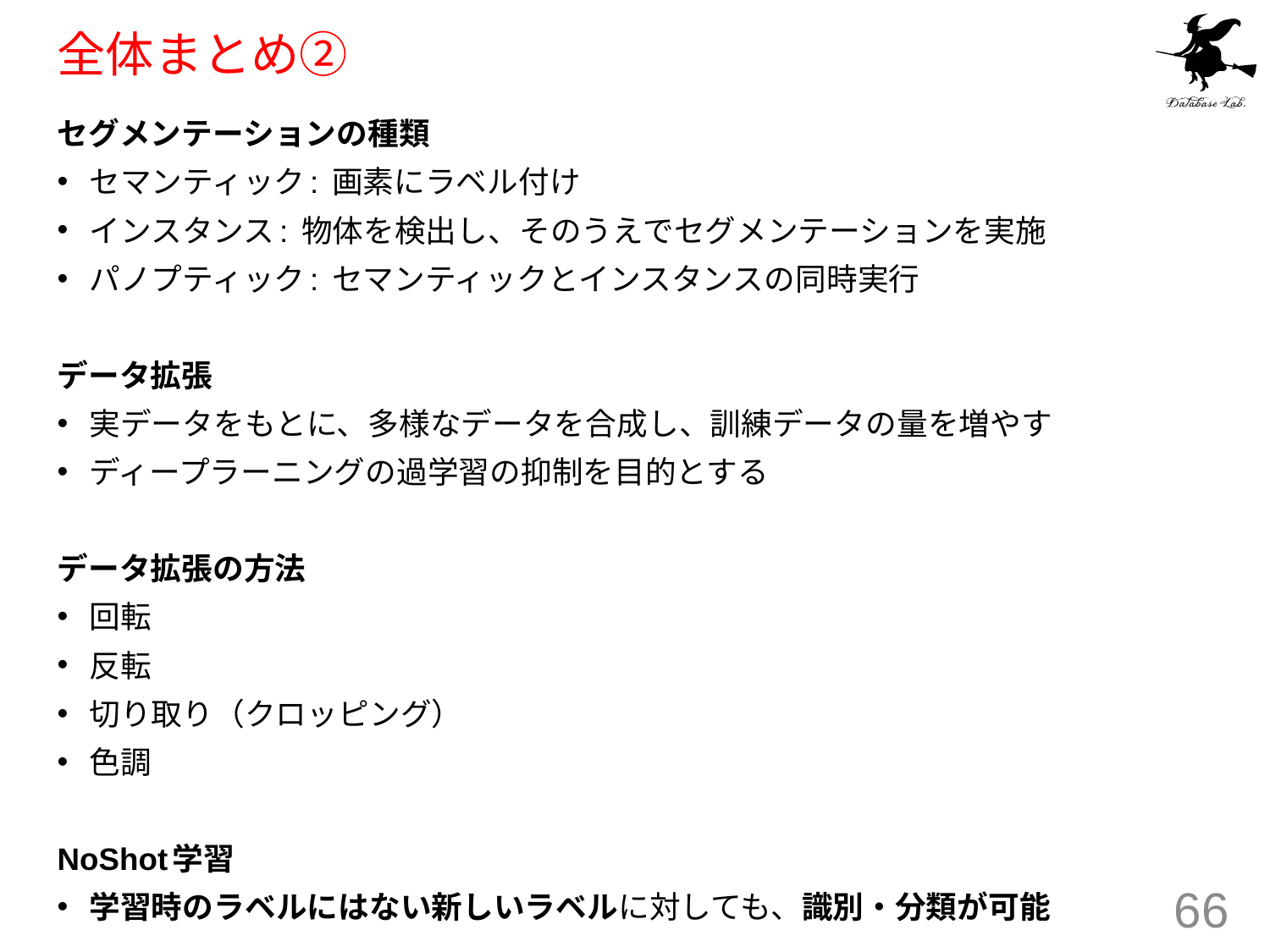

# 全体まとめ②
セグメンテーションの種類
セマンティック: 画素にラベル付け
インスタンス: 物体を検出し、そのうえでセグメンテーションを実施
パノプティック: セマンティックとインスタンスの同時実行

データ拡張
実データをもとに、多様なデータを合成し、訓練データの量を増やす
ディープラーニングの過学習の抑制を目的とする

データ拡張の方法
回転
反転
切り取り（クロッピング）
色調

NoShot学習
学習時のラベルにはない新しいラベルに対しても、識別・分類が可能

66